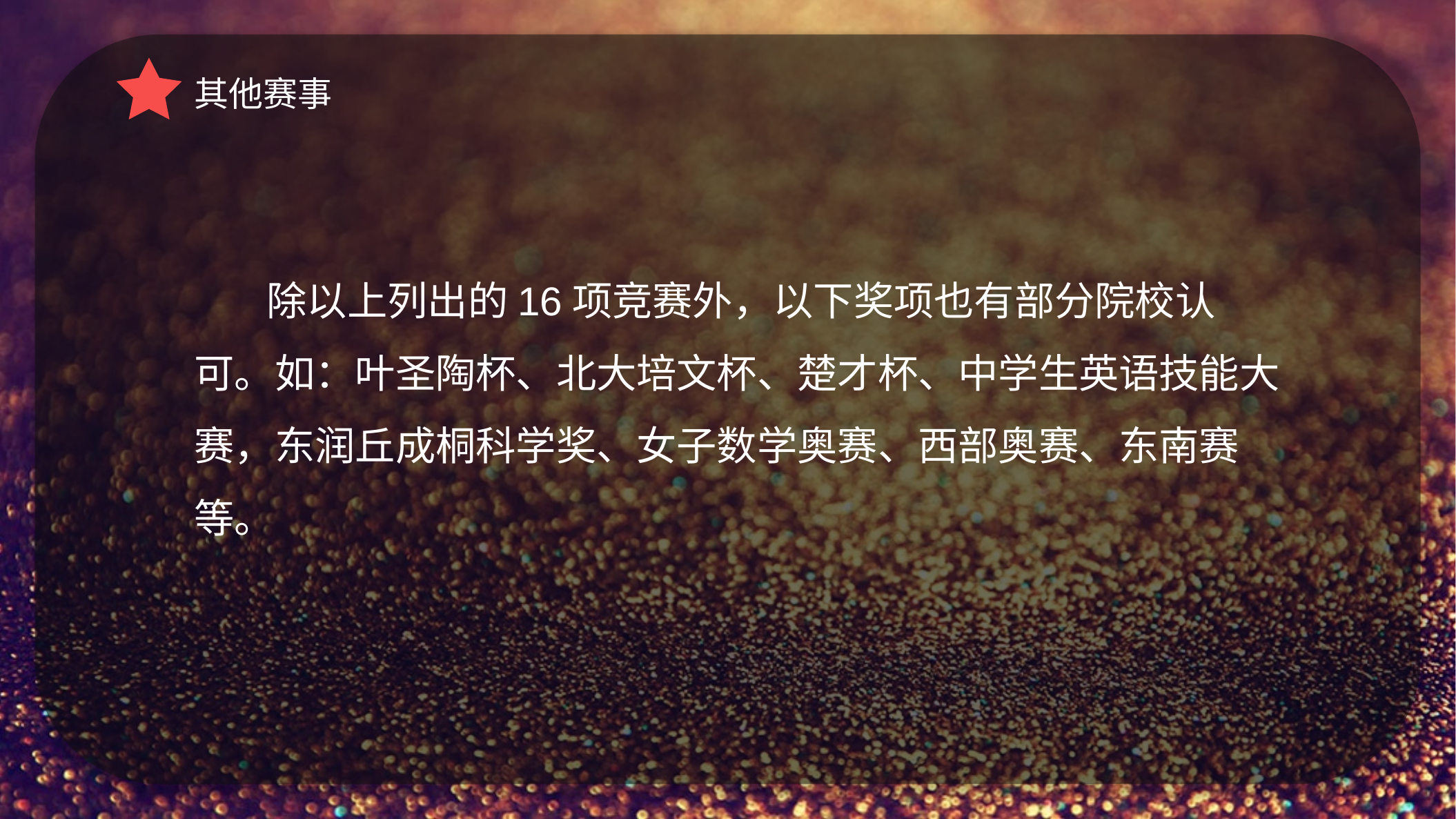

其他赛事
       除以上列出的16项竞赛外，以下奖项也有部分院校认可。如：叶圣陶杯、北大培文杯、楚才杯、中学生英语技能大赛，东润丘成桐科学奖、女子数学奥赛、西部奥赛、东南赛等。